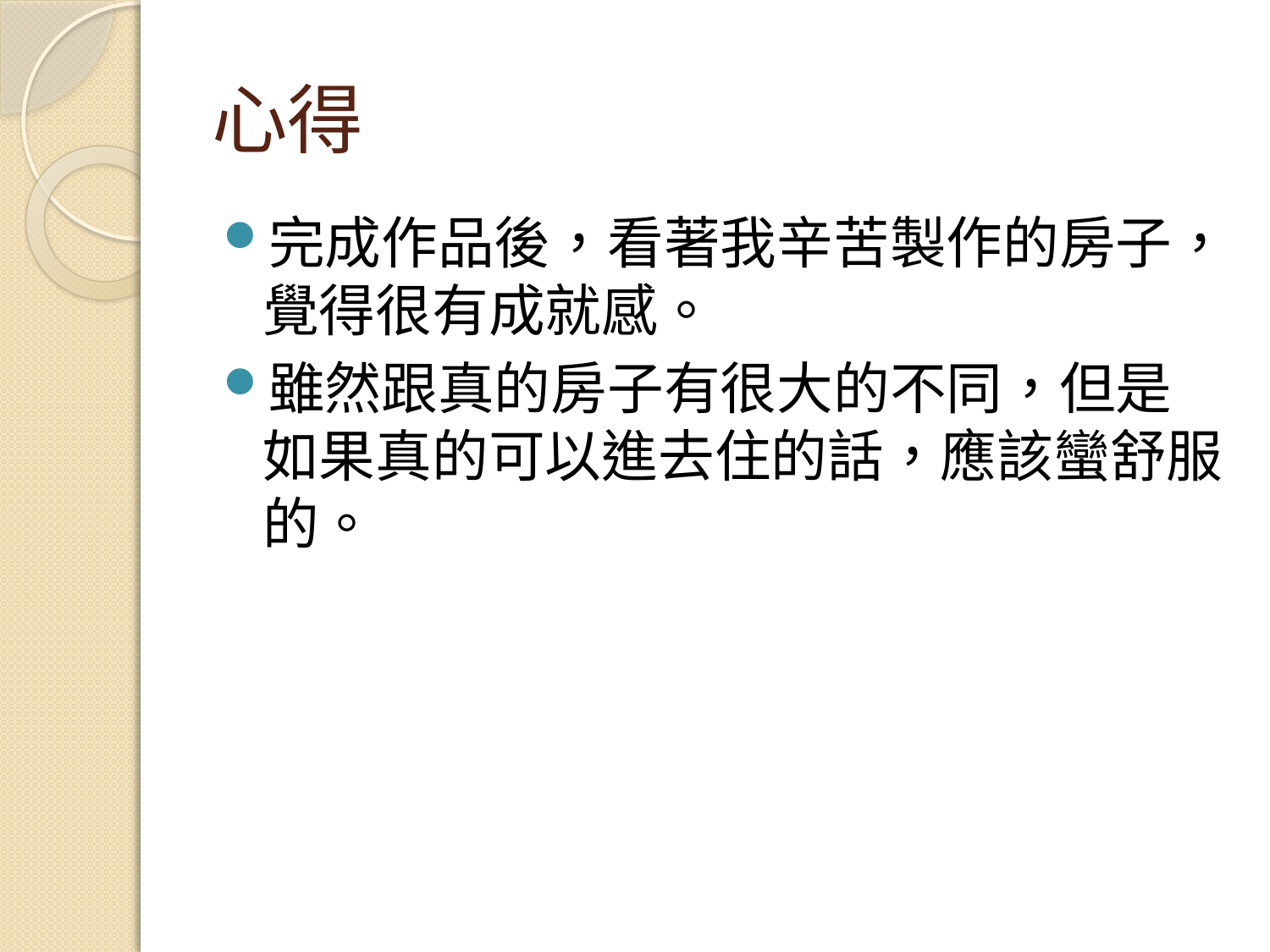

# 心得
完成作品後，看著我辛苦製作的房子，覺得很有成就感。
雖然跟真的房子有很大的不同，但是如果真的可以進去住的話，應該蠻舒服的。